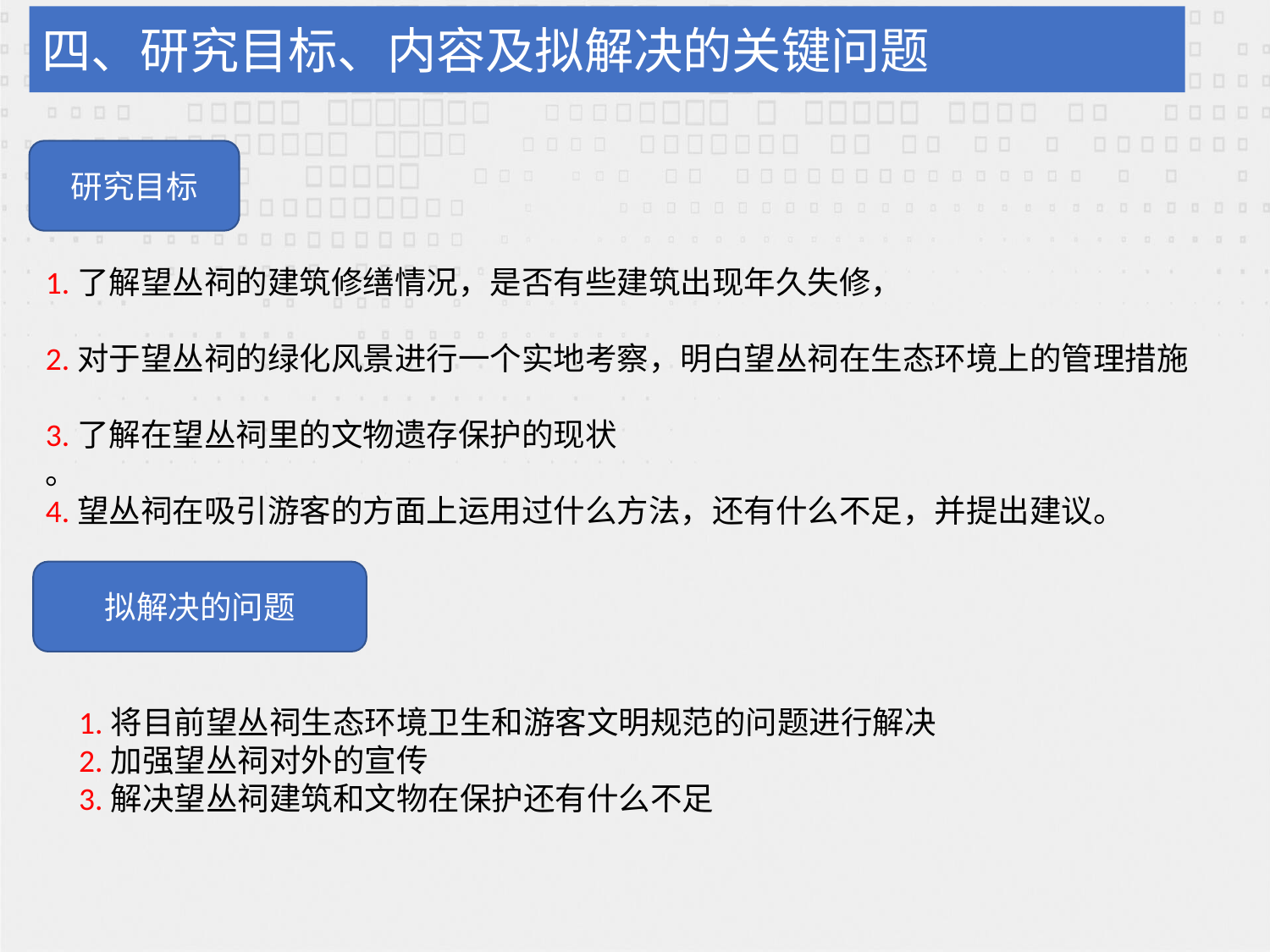

四、研究目标、内容及拟解决的关键问题
研究目标
1.了解望丛祠的建筑修缮情况，是否有些建筑出现年久失修，

2.对于望丛祠的绿化风景进行一个实地考察，明白望丛祠在生态环境上的管理措施

3.了解在望丛祠里的文物遗存保护的现状
。
4.望丛祠在吸引游客的方面上运用过什么方法，还有什么不足，并提出建议。
拟解决的问题
1.将目前望丛祠生态环境卫生和游客文明规范的问题进行解决
2.加强望丛祠对外的宣传
3.解决望丛祠建筑和文物在保护还有什么不足